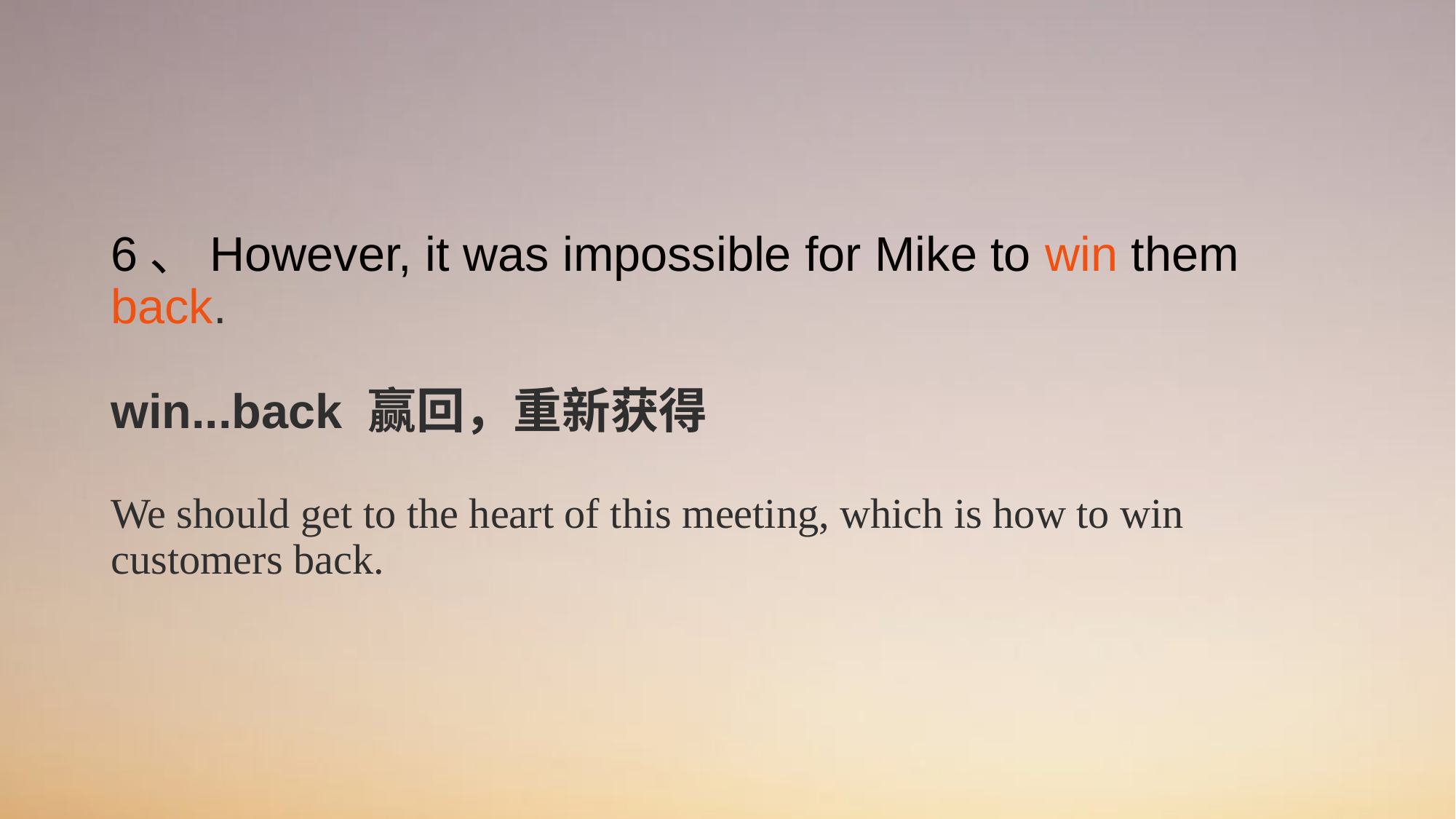

# 6、However, it was impossible for Mike to win them back. win...back 赢回，重新获得 We should get to the heart of this meeting, which is how to win customers back.